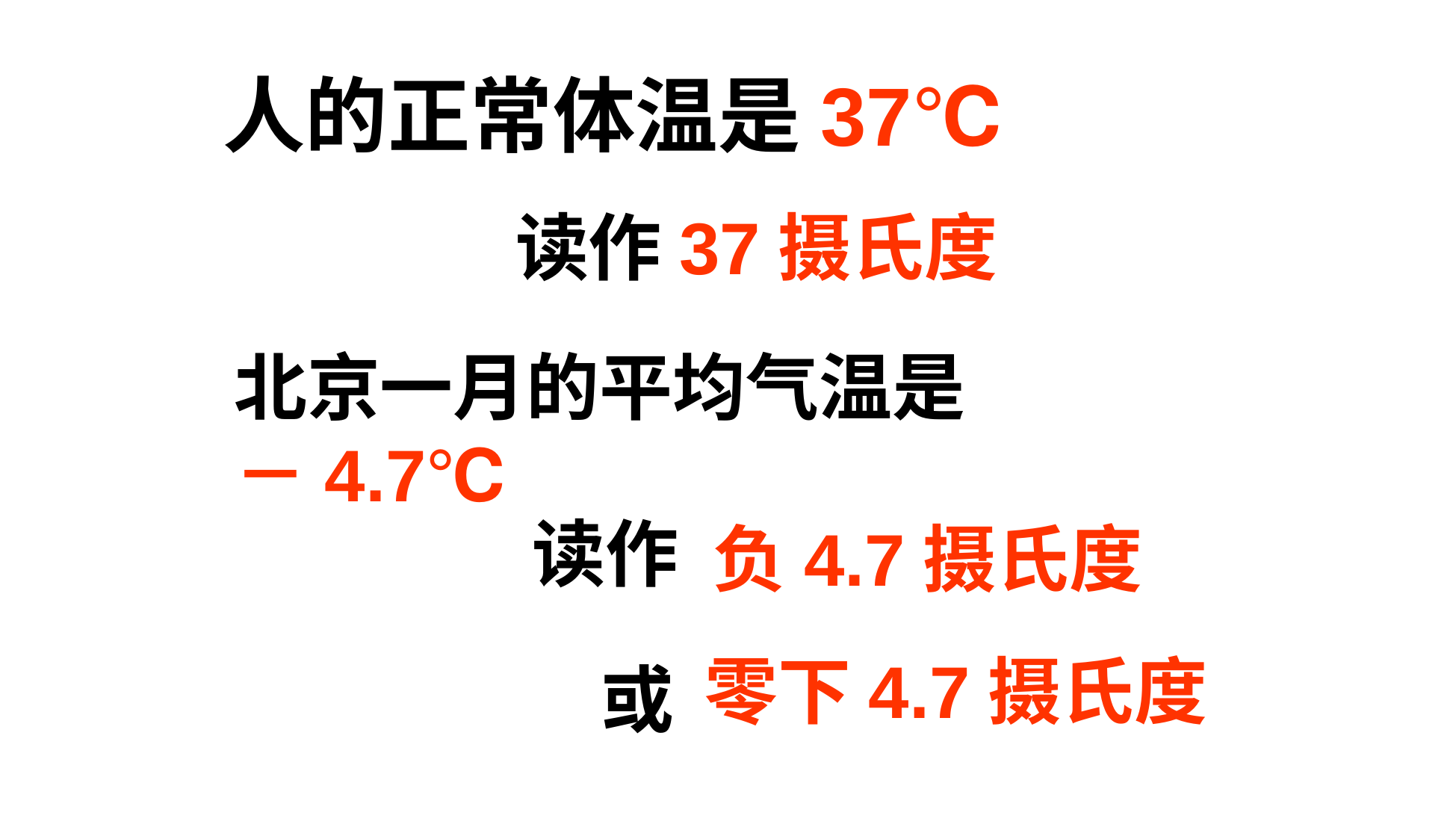

人的正常体温是37℃
读作37摄氏度
北京一月的平均气温是
－4.7℃
读作
负4.7摄氏度
零下4.7摄氏度
或